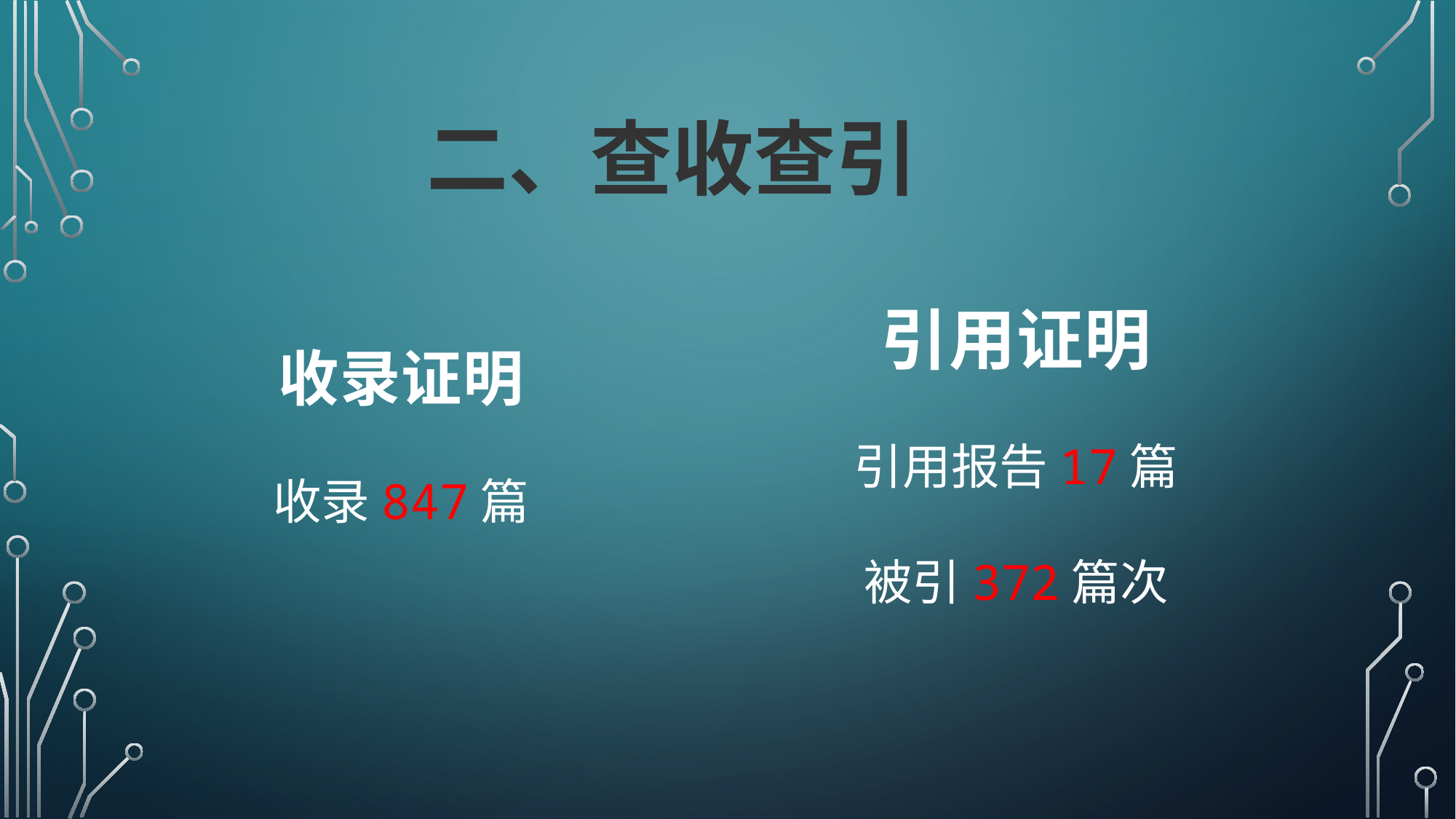

# 二、查收查引
引用证明

引用报告17篇

被引372篇次

收录证明

收录847篇